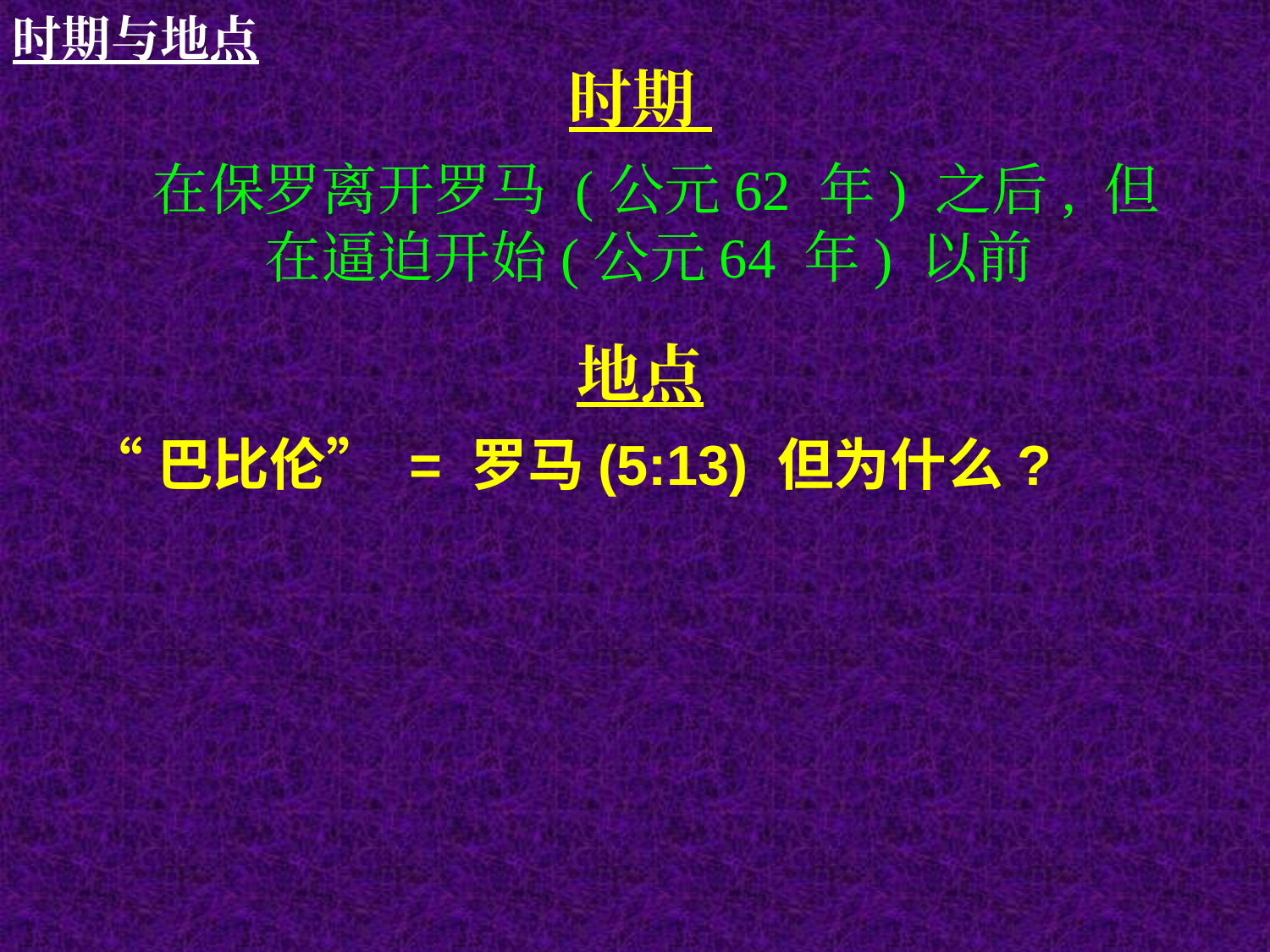

时期与地点
时期
在保罗离开罗马 (公元62 年) 之后, 但在逼迫开始(公元64 年) 以前
地点
“巴比伦” = 罗马(5:13) 但为什么?